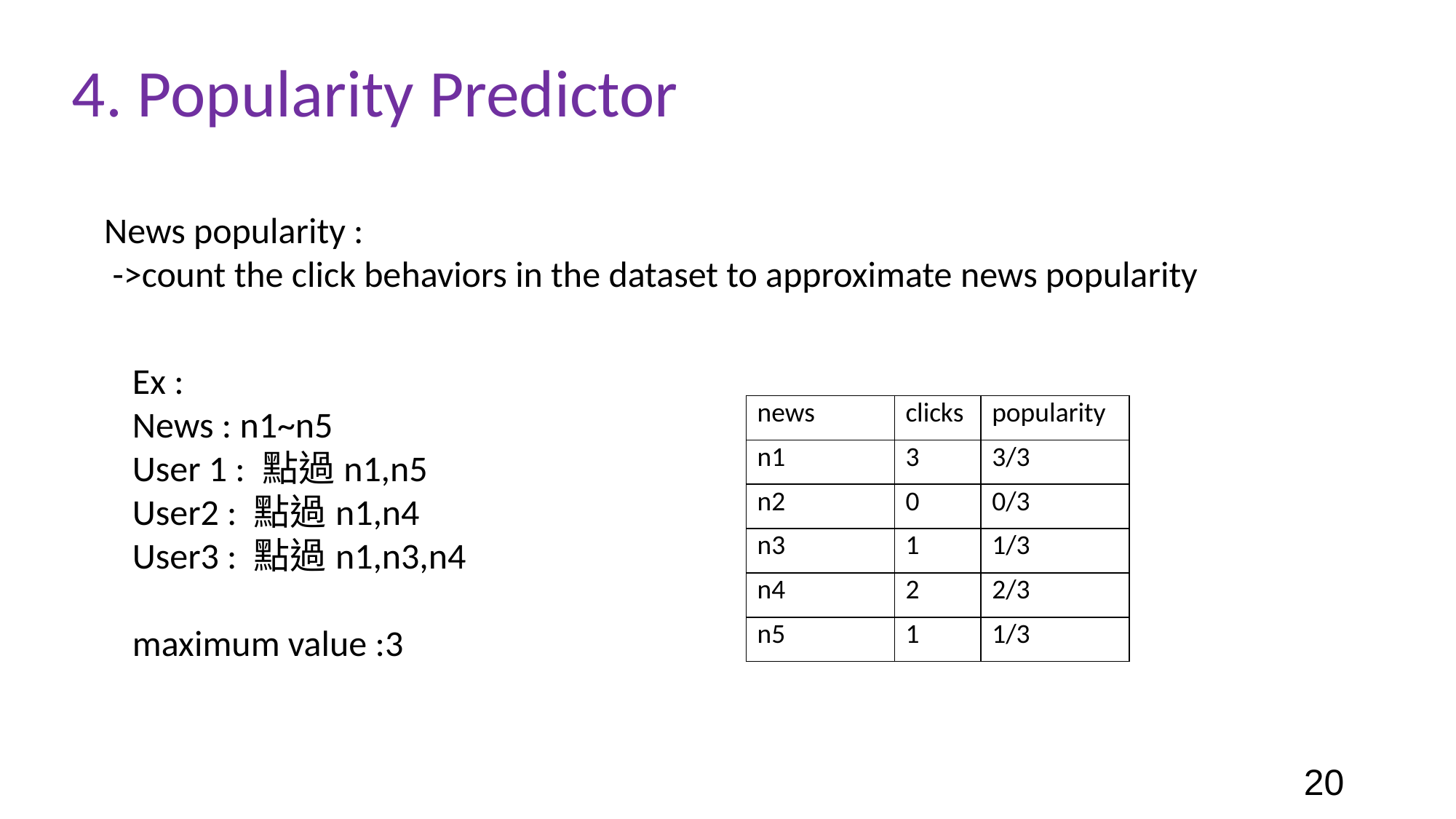

# 4. Popularity Predictor
News popularity :
 ->count the click behaviors in the dataset to approximate news popularity
Ex :
News : n1~n5
User 1 : 點過n1,n5
User2 : 點過n1,n4
User3 : 點過n1,n3,n4

maximum value :3
| news | clicks | popularity |
| --- | --- | --- |
| n1 | 3 | 3/3 |
| n2 | 0 | 0/3 |
| n3 | 1 | 1/3 |
| n4 | 2 | 2/3 |
| n5 | 1 | 1/3 |
20